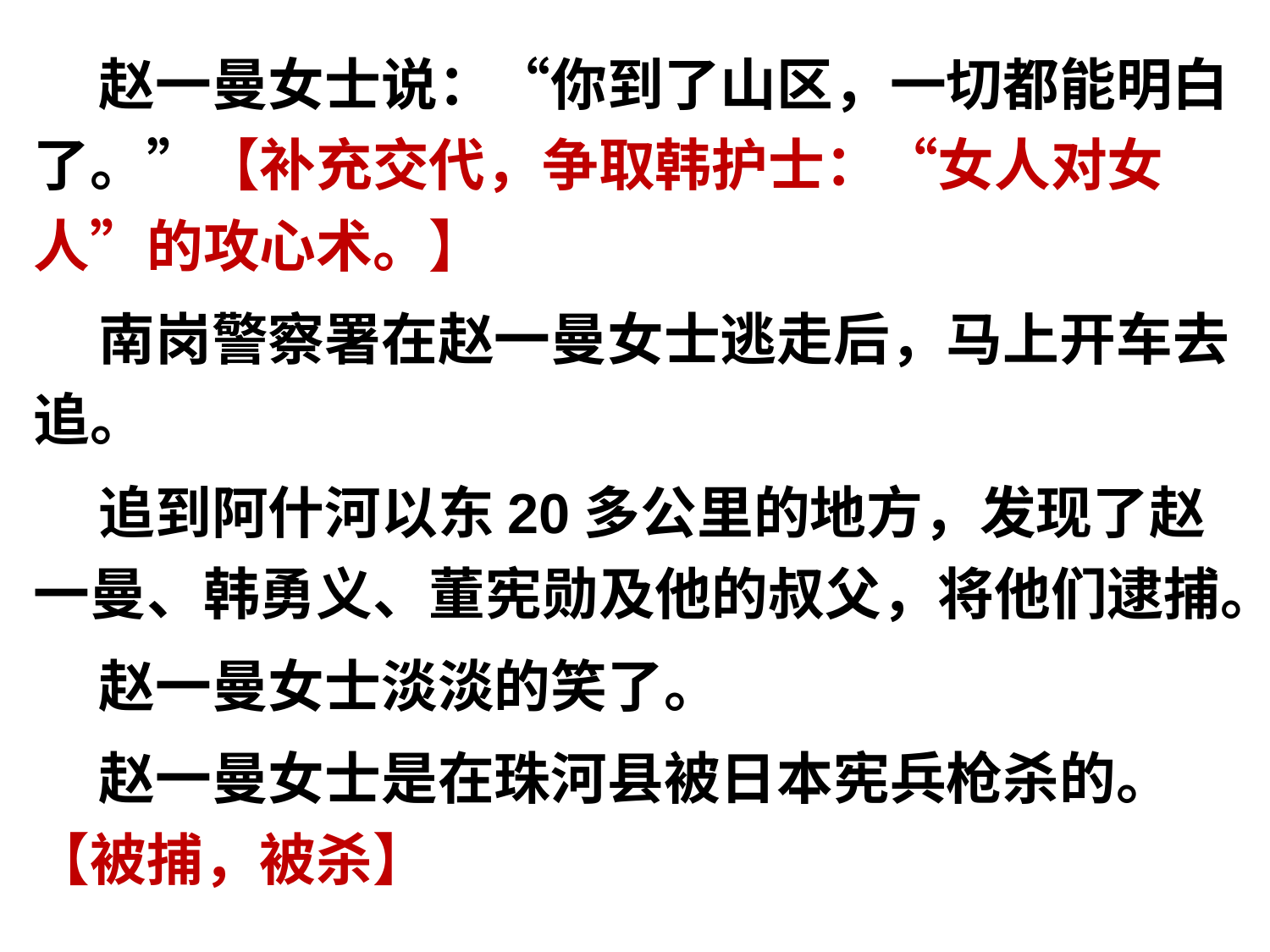

赵一曼女士说：“你到了山区，一切都能明白了。”【补充交代，争取韩护士：“女人对女人”的攻心术。】
    南岗警察署在赵一曼女士逃走后，马上开车去追。
    追到阿什河以东20多公里的地方，发现了赵一曼、韩勇义、董宪勋及他的叔父，将他们逮捕。
    赵一曼女士淡淡的笑了。
    赵一曼女士是在珠河县被日本宪兵枪杀的。【被捕，被杀】